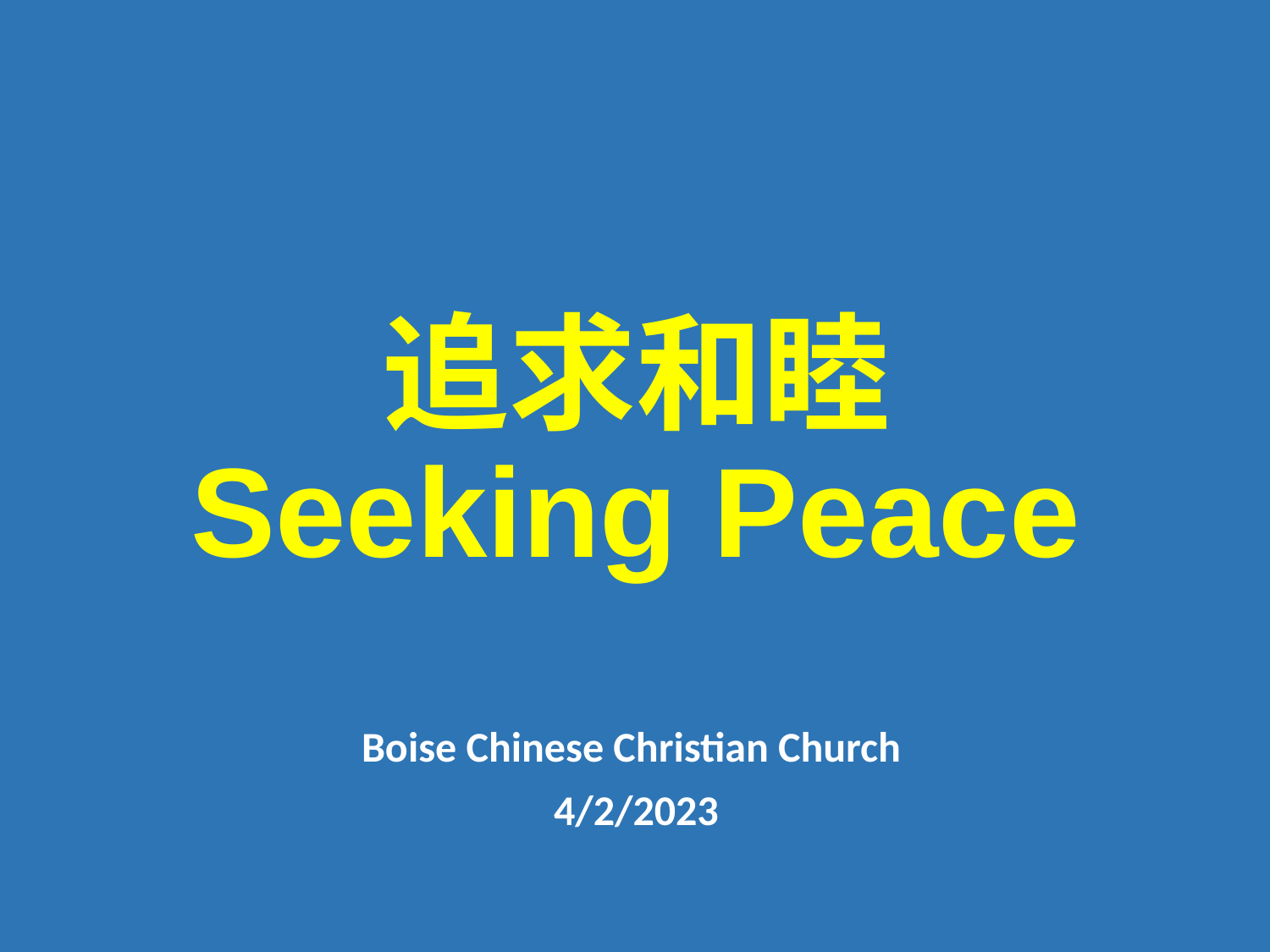

# 追求和睦 Seeking Peace
Boise Chinese Christian Church
4/2/2023